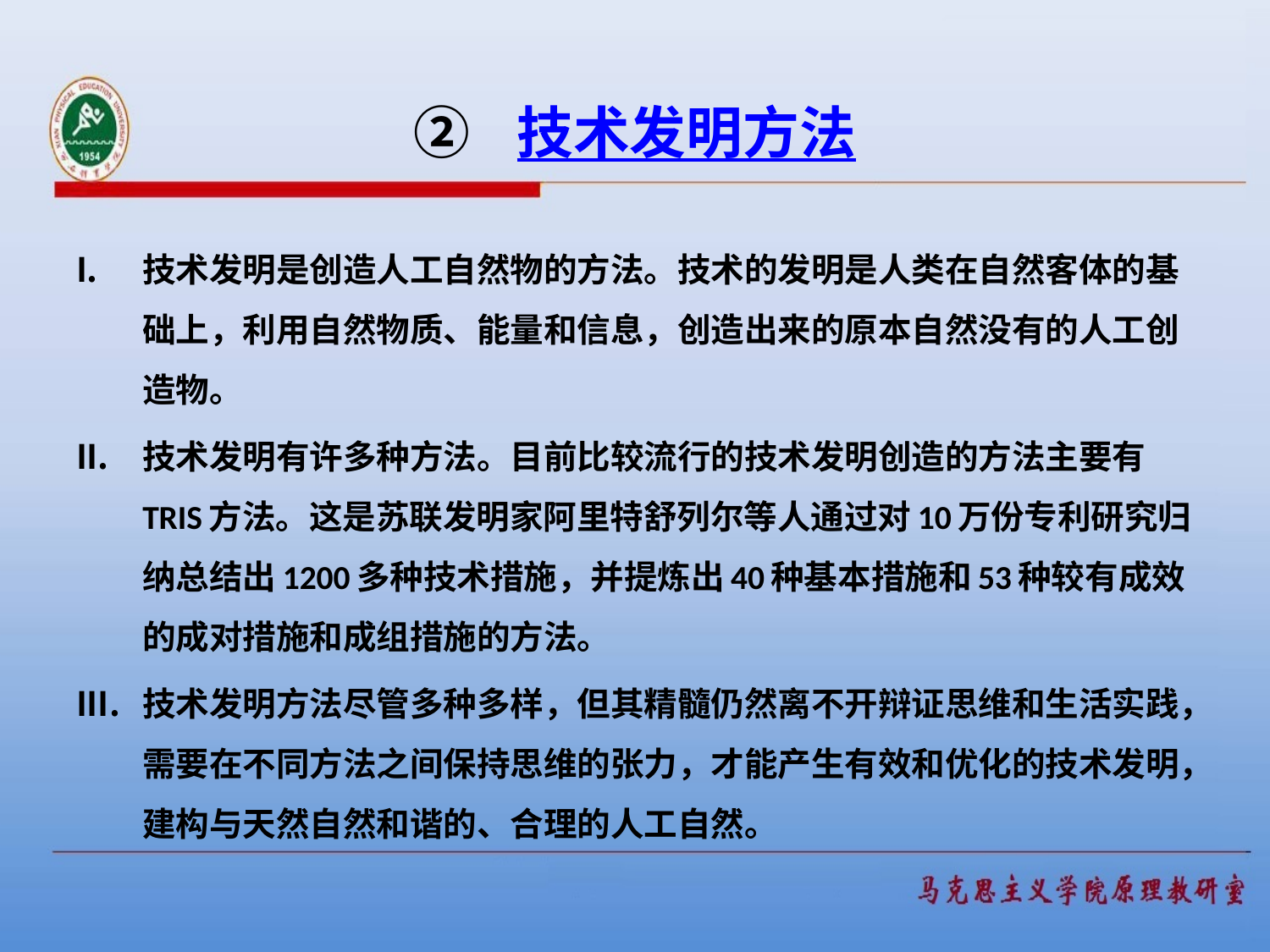

# 技术发明方法
技术发明是创造人工自然物的方法。技术的发明是人类在自然客体的基础上，利用自然物质、能量和信息，创造出来的原本自然没有的人工创造物。
技术发明有许多种方法。目前比较流行的技术发明创造的方法主要有TRIS方法。这是苏联发明家阿里特舒列尔等人通过对10万份专利研究归纳总结出1200多种技术措施，并提炼出40种基本措施和53种较有成效的成对措施和成组措施的方法。
技术发明方法尽管多种多样，但其精髓仍然离不开辩证思维和生活实践，需要在不同方法之间保持思维的张力，才能产生有效和优化的技术发明，建构与天然自然和谐的、合理的人工自然。